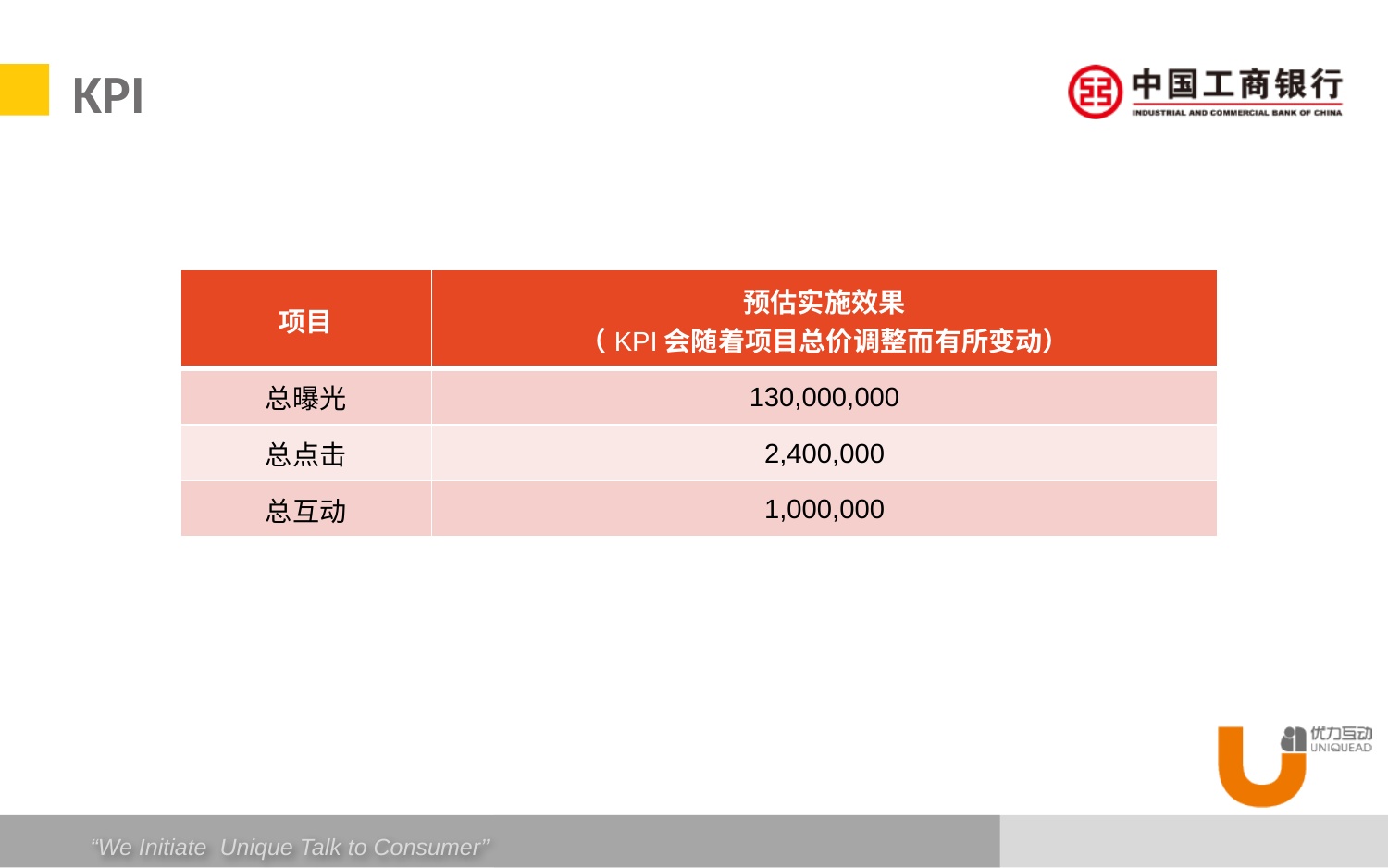

# KPI
| 项目 | 预估实施效果 （KPI会随着项目总价调整而有所变动） |
| --- | --- |
| 总曝光 | 130,000,000 |
| 总点击 | 2,400,000 |
| 总互动 | 1,000,000 |